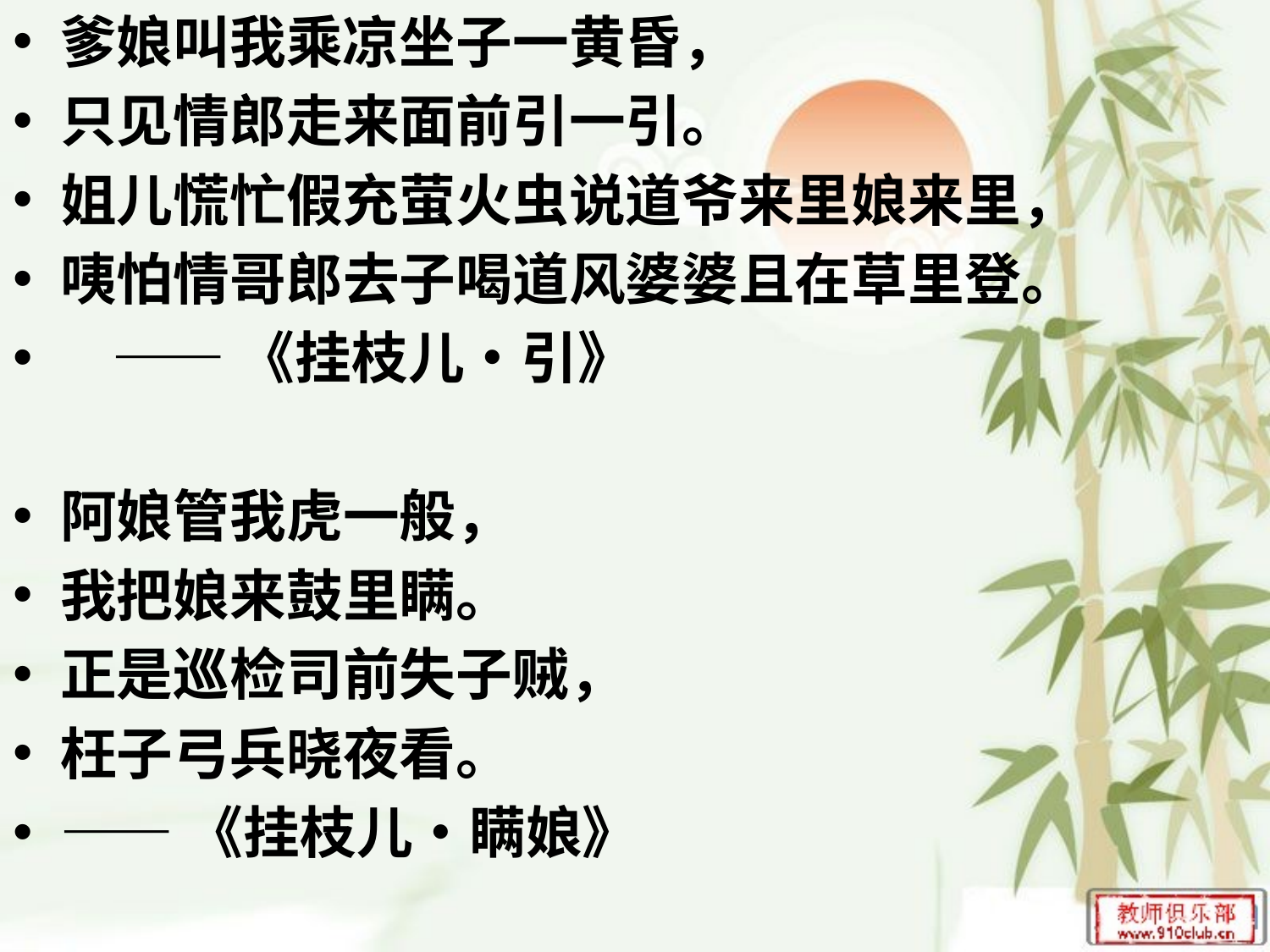

爹娘叫我乘凉坐子一黄昏，
只见情郎走来面前引一引。
姐儿慌忙假充萤火虫说道爷来里娘来里，
咦怕情哥郎去子喝道风婆婆且在草里登。
    ——《挂枝儿•引》

阿娘管我虎一般，
我把娘来鼓里瞒。
正是巡检司前失子贼，
枉子弓兵晓夜看。
——《挂枝儿•瞒娘》